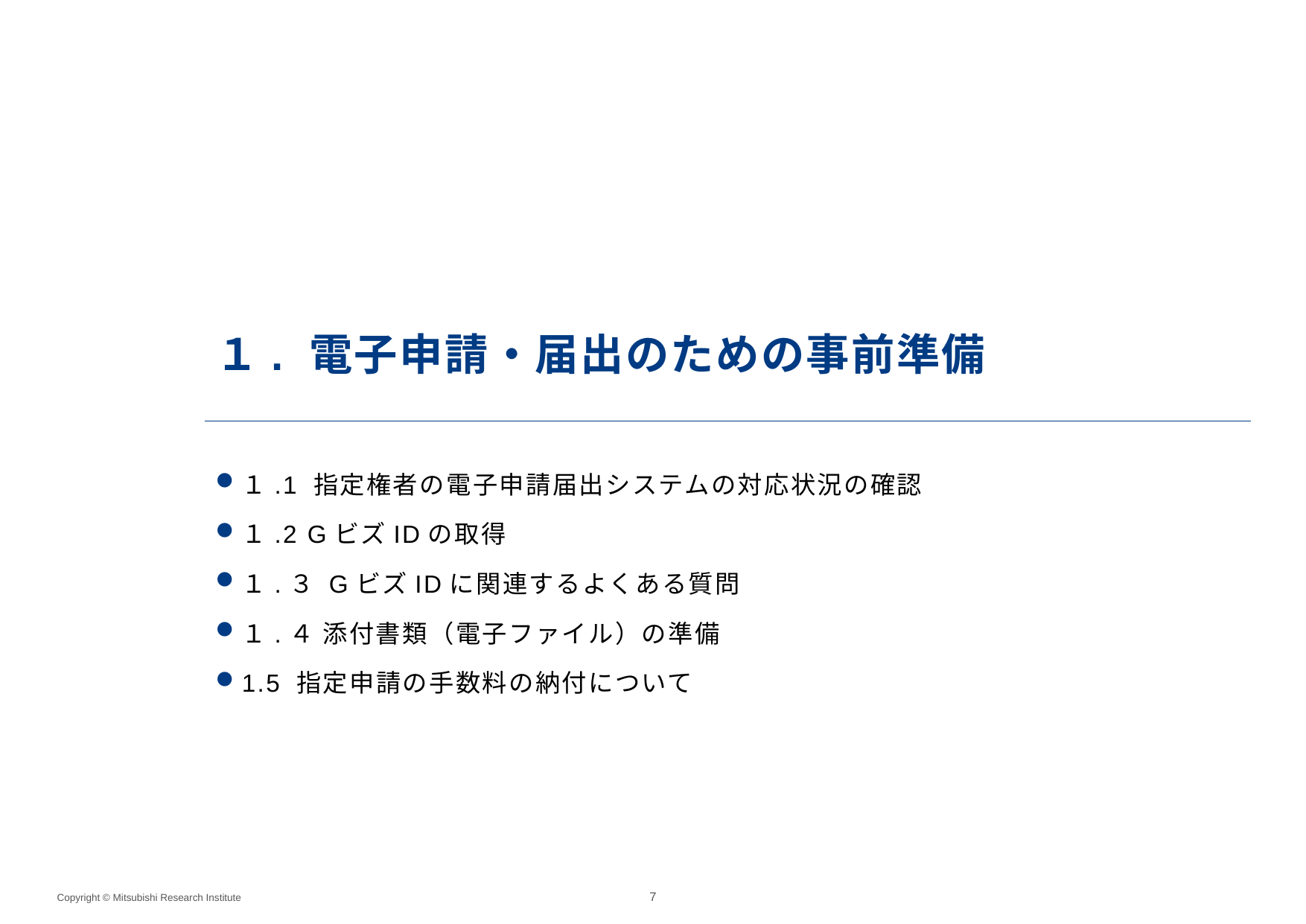

# １. 電子申請・届出のための事前準備
１.1 指定権者の電子申請届出システムの対応状況の確認
１.2 GビズIDの取得
１.３ GビズIDに関連するよくある質問
１.４ 添付書類（電子ファイル）の準備
1.5 指定申請の手数料の納付について